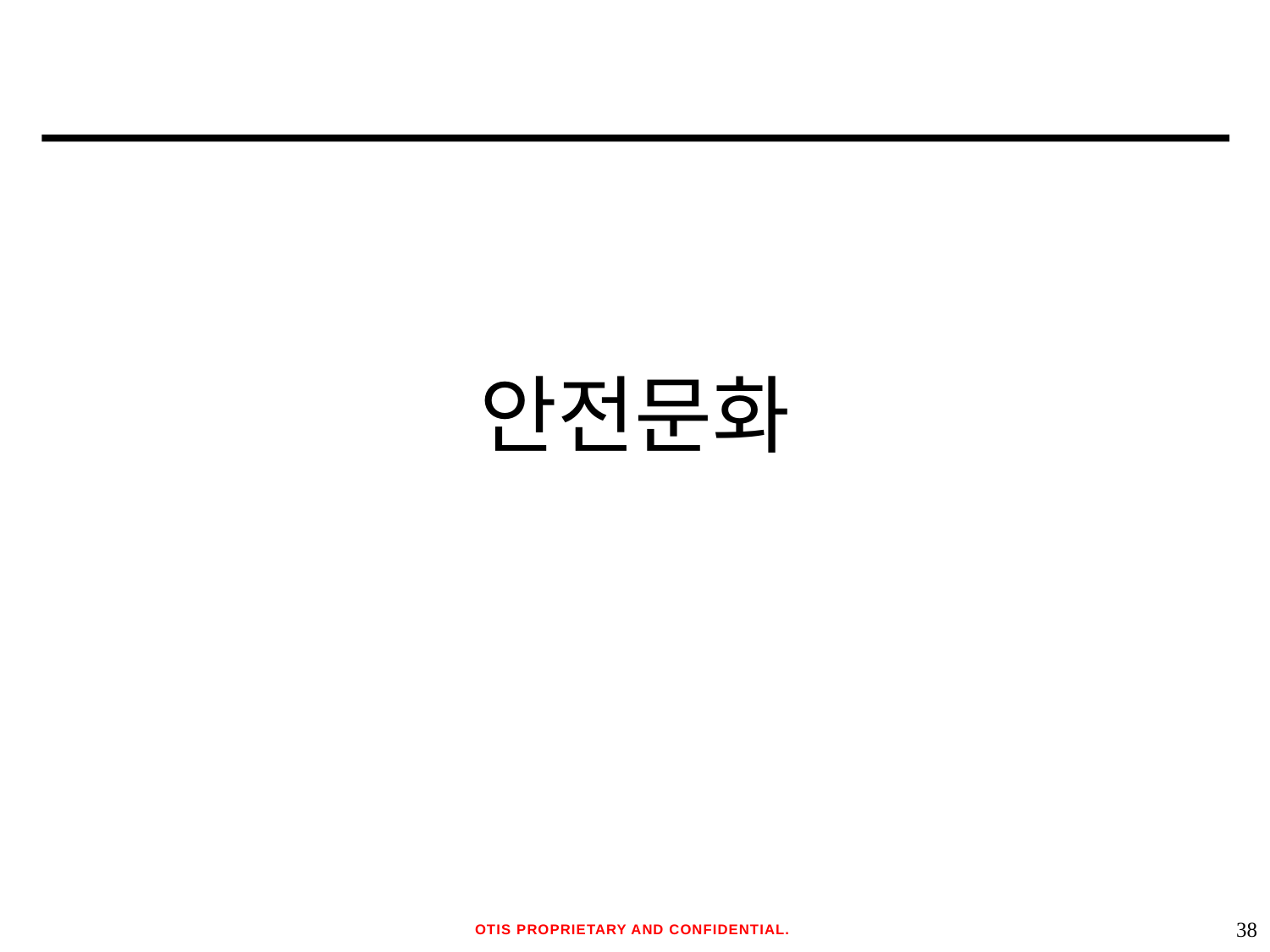

# 안전문화
OTIS PROPRIETARY AND CONFIDENTIAL.
38